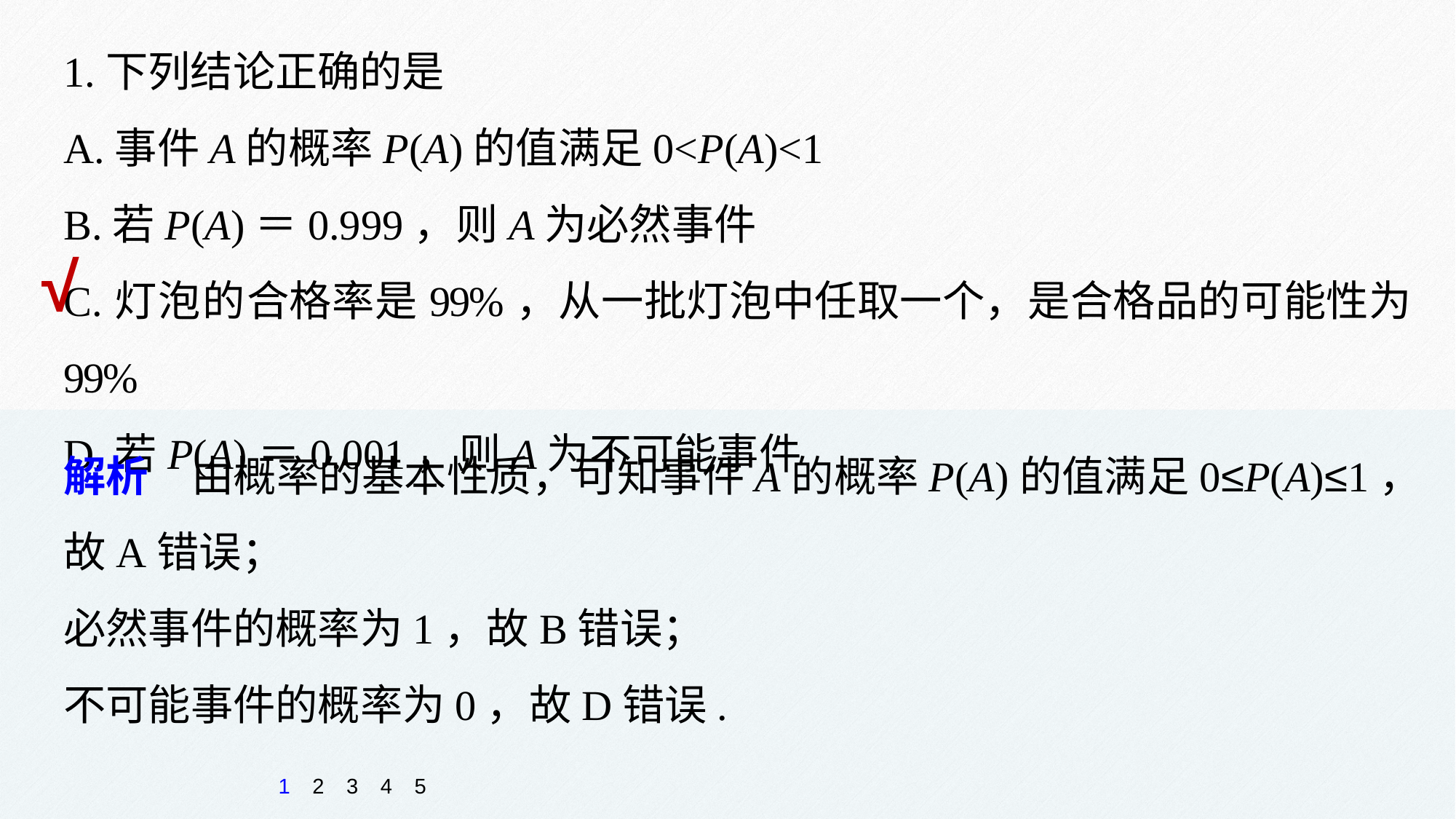

1.下列结论正确的是
A.事件A的概率P(A)的值满足0<P(A)<1
B.若P(A)＝0.999，则A为必然事件
C.灯泡的合格率是99%，从一批灯泡中任取一个，是合格品的可能性为99%
D.若P(A)＝0.001，则A为不可能事件
√
解析　由概率的基本性质，可知事件A的概率P(A)的值满足0≤P(A)≤1，故A错误；
必然事件的概率为1，故B错误；
不可能事件的概率为0，故D错误.
1
2
3
4
5